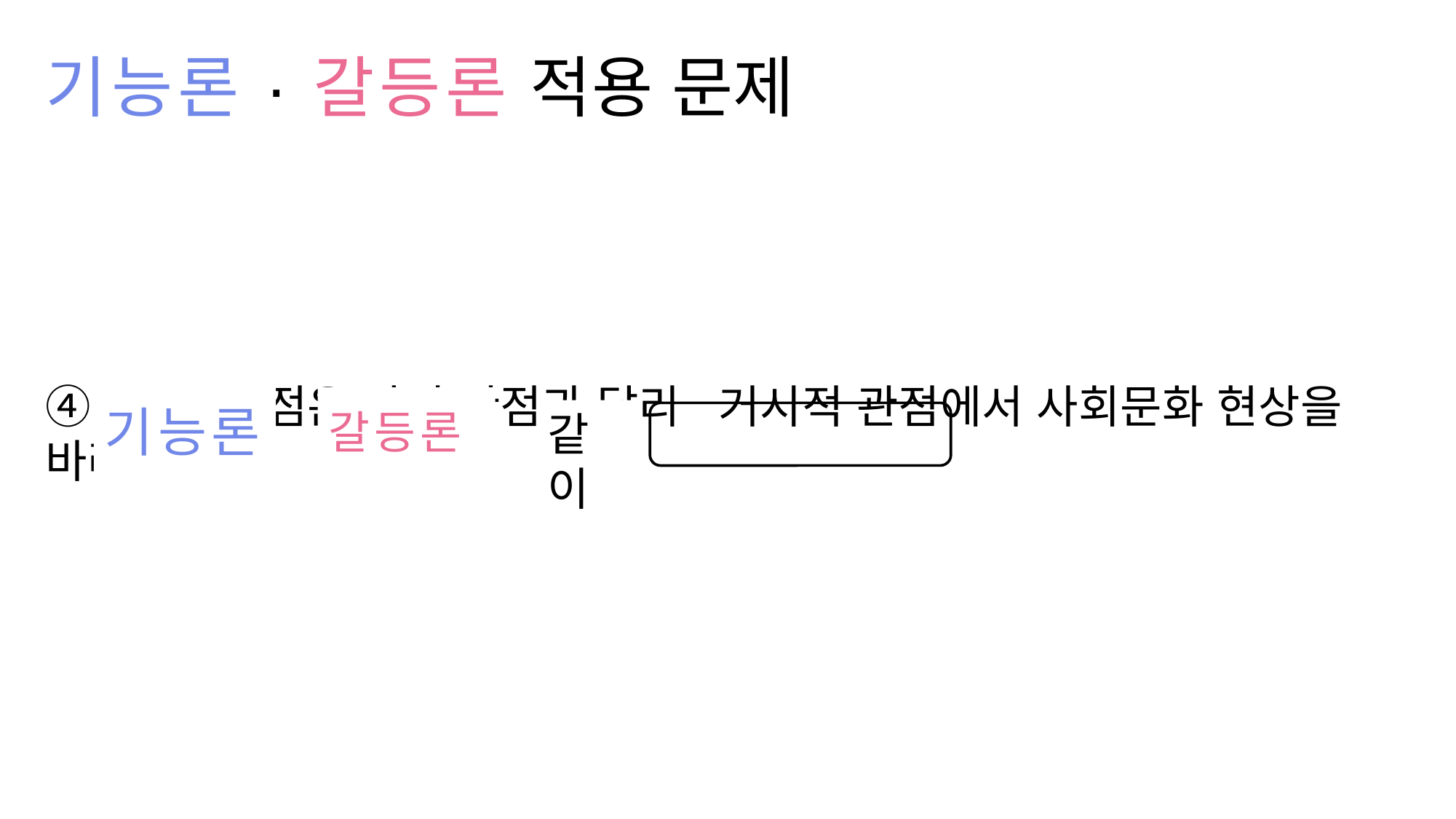

# 기능론 ∙ 갈등론 적용 문제
기능론
갈등론
④  을의 관점은 갑의 관점과 달리   거시적 관점에서 사회문화 현상을 바라본다.
같이